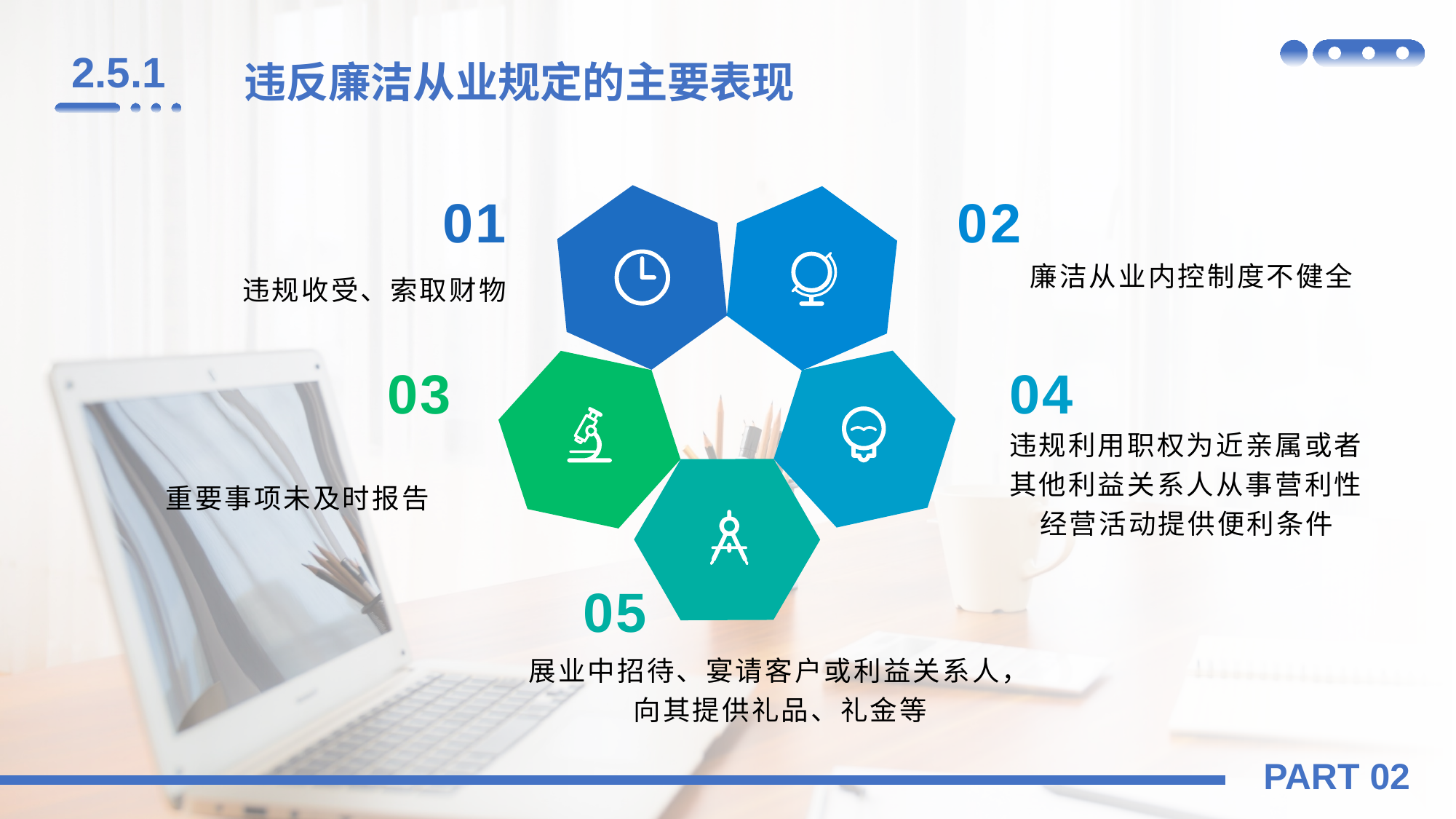

2.5.1

违反廉洁从业规定的主要表现

01

违规收受、索取财物
02

廉洁从业内控制度不健全

03

重要事项未及时报告
04

违规利用职权为近亲属或者其他利益关系人从事营利性经营活动提供便利条件

05
展业中招待、宴请客户或利益关系人，向其提供礼品、礼金等
PART 02